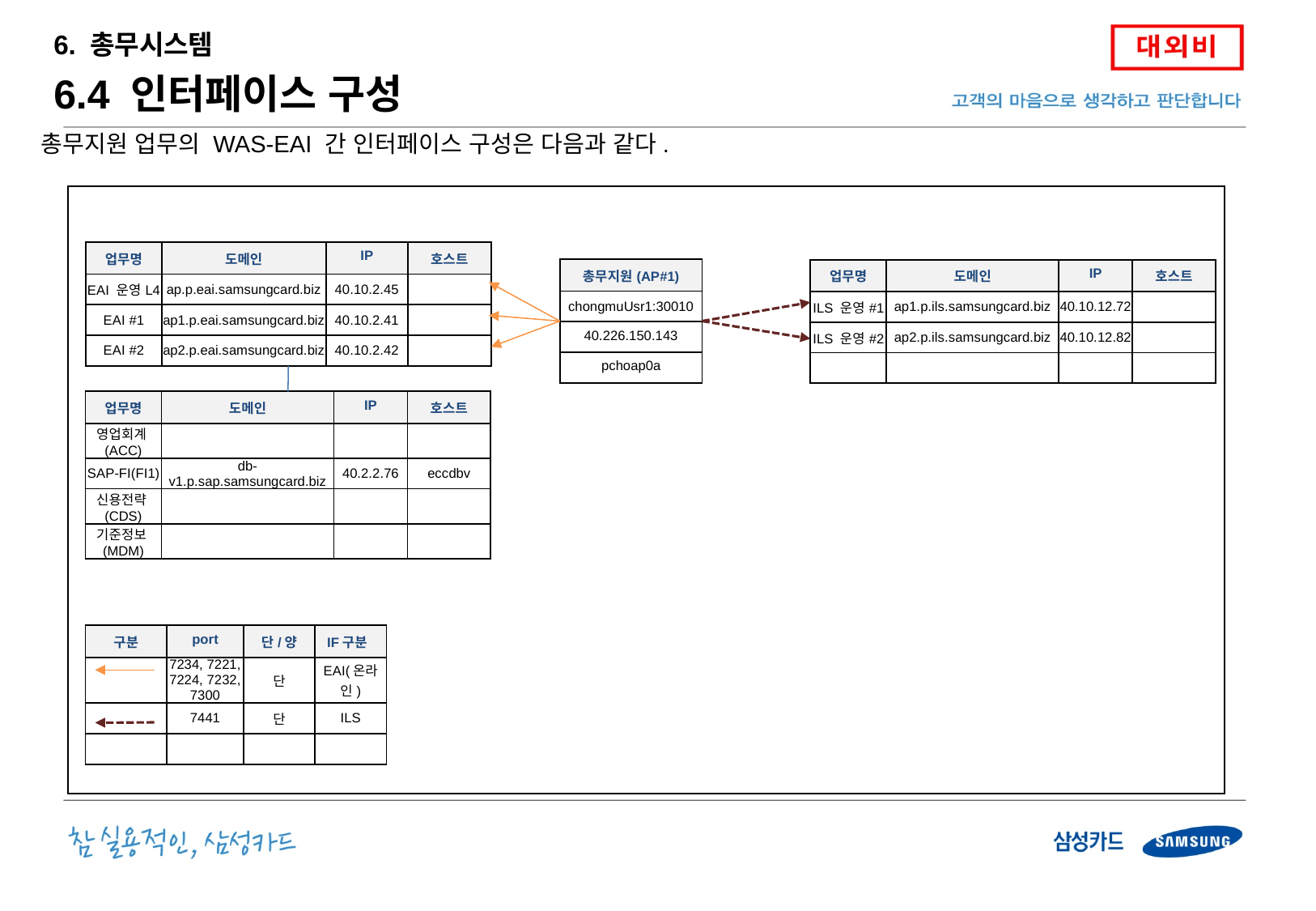

6. 총무시스템
6.4 인터페이스 구성
총무지원 업무의 WAS-EAI 간 인터페이스 구성은 다음과 같다.

| 업무명 | 도메인 | IP | 호스트 |
| --- | --- | --- | --- |
| EAI 운영L4 | ap.p.eai.samsungcard.biz | 40.10.2.45 |  |
| EAI #1 | ap1.p.eai.samsungcard.biz | 40.10.2.41 |  |
| EAI #2 | ap2.p.eai.samsungcard.biz | 40.10.2.42 |  |
| 총무지원(AP#1) |
| --- |
| chongmuUsr1:30010 |
| 40.226.150.143 |
| pchoap0a |
| 업무명 | 도메인 | IP | 호스트 |
| --- | --- | --- | --- |
| ILS 운영#1 | ap1.p.ils.samsungcard.biz | 40.10.12.72 |  |
| ILS 운영#2 | ap2.p.ils.samsungcard.biz | 40.10.12.82 |  |
|  |  |  |  |
| 업무명 | 도메인 | IP | 호스트 |
| --- | --- | --- | --- |
| 영업회계(ACC) |  |  |  |
| SAP-FI(FI1) | db-v1.p.sap.samsungcard.biz | 40.2.2.76 | eccdbv |
| 신용전략(CDS) |  |  |  |
| 기준정보(MDM) |  |  |  |
| 구분 | port | 단/양 | IF구분 |
| --- | --- | --- | --- |
|  | 7234, 7221, 7224, 7232, 7300 | 단 | EAI(온라인) |
|  | 7441 | 단 | ILS |
|  |  |  |  |